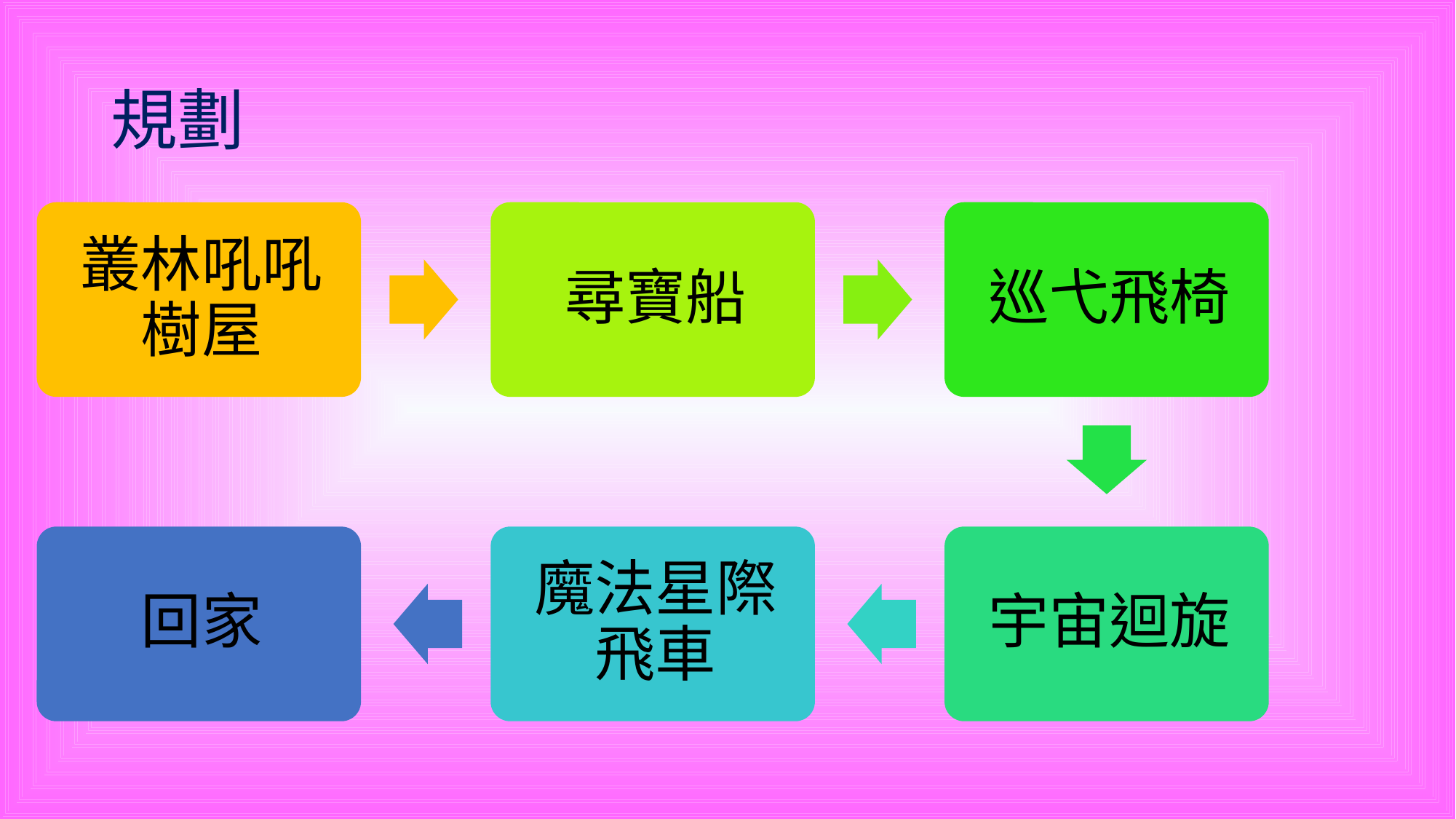

# 規劃
叢林吼吼樹屋

尋寶船

巡弋飛椅

宇宙迴旋

魔法星際飛車

回家